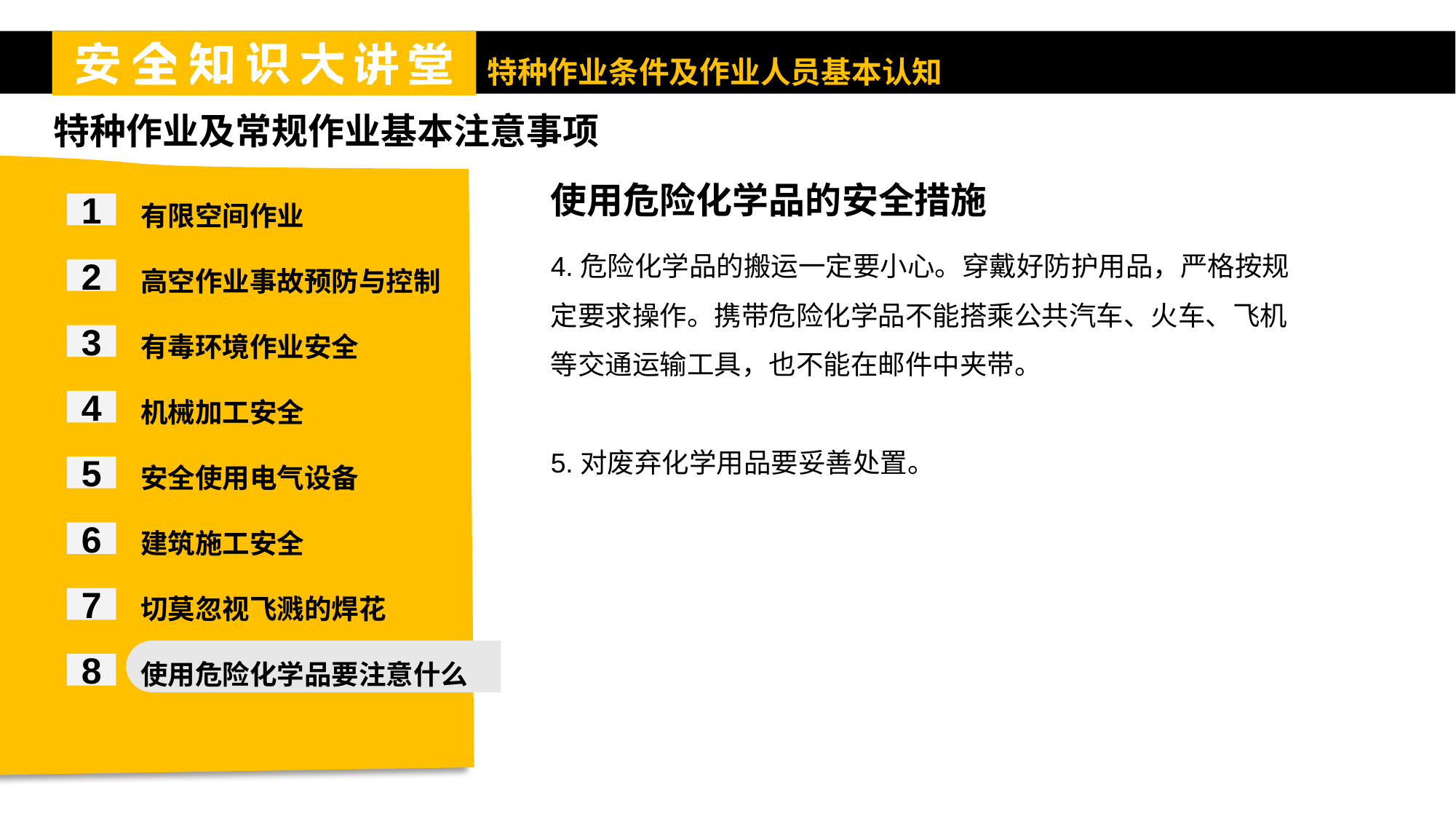

特种作业及常规作业基本注意事项
有限空间作业
高空作业事故预防与控制
有毒环境作业安全
机械加工安全
安全使用电气设备
建筑施工安全
切莫忽视飞溅的焊花
使用危险化学品要注意什么
使用危险化学品的安全措施
1
4.危险化学品的搬运一定要小心。穿戴好防护用品，严格按规定要求操作。携带危险化学品不能搭乘公共汽车、火车、飞机等交通运输工具，也不能在邮件中夹带。

5.对废弃化学用品要妥善处置。
2
3
4
5

6
7
8